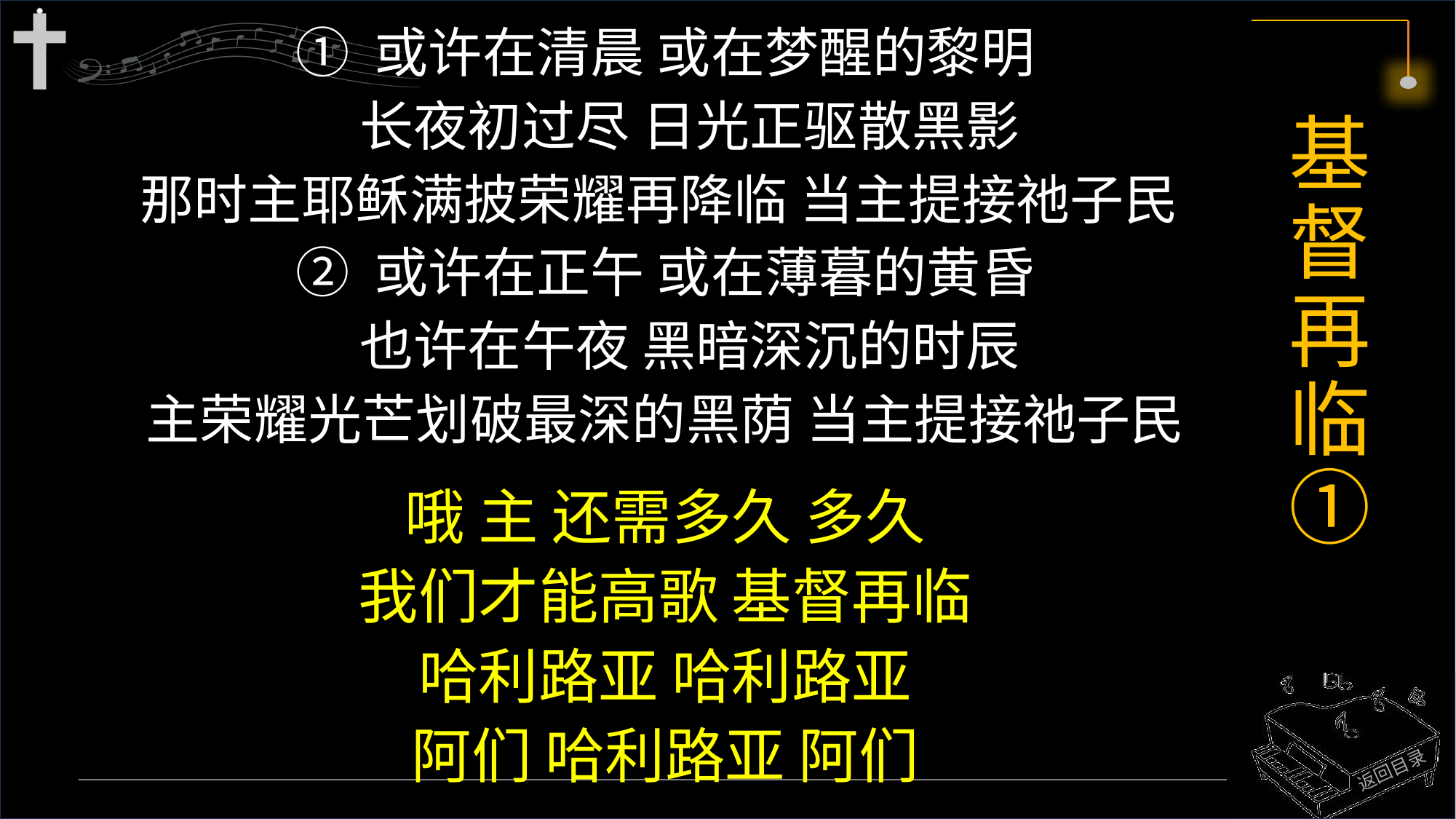

① 或许在清晨 或在梦醒的黎明
   长夜初过尽 日光正驱散黑影
那时主耶稣满披荣耀再降临 当主提接祂子民
② 或许在正午 或在薄暮的黄昏
   也许在午夜 黑暗深沉的时辰
主荣耀光芒划破最深的黑荫 当主提接祂子民

哦 主 还需多久 多久
我们才能高歌 基督再临
哈利路亚 哈利路亚
阿们 哈利路亚 阿们
# 基督再临 ①